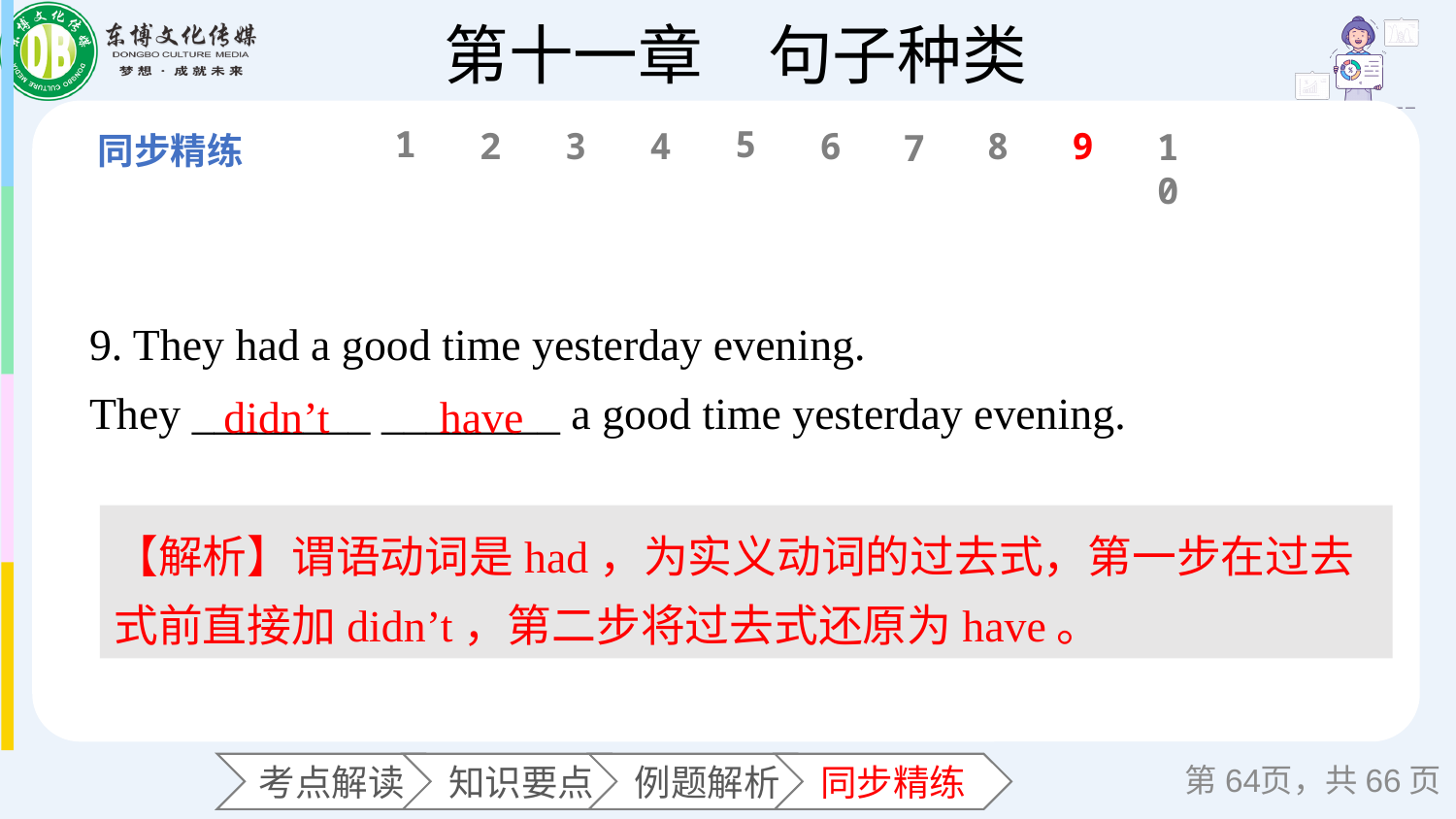

1
5
6
2
3
4
8
9
10
7

9. They had a good time yesterday evening.
They ________ ________ a good time yesterday evening.
didn’t
have
【解析】谓语动词是had，为实义动词的过去式，第一步在过去式前直接加didn’t，第二步将过去式还原为have。
第64页，共66页